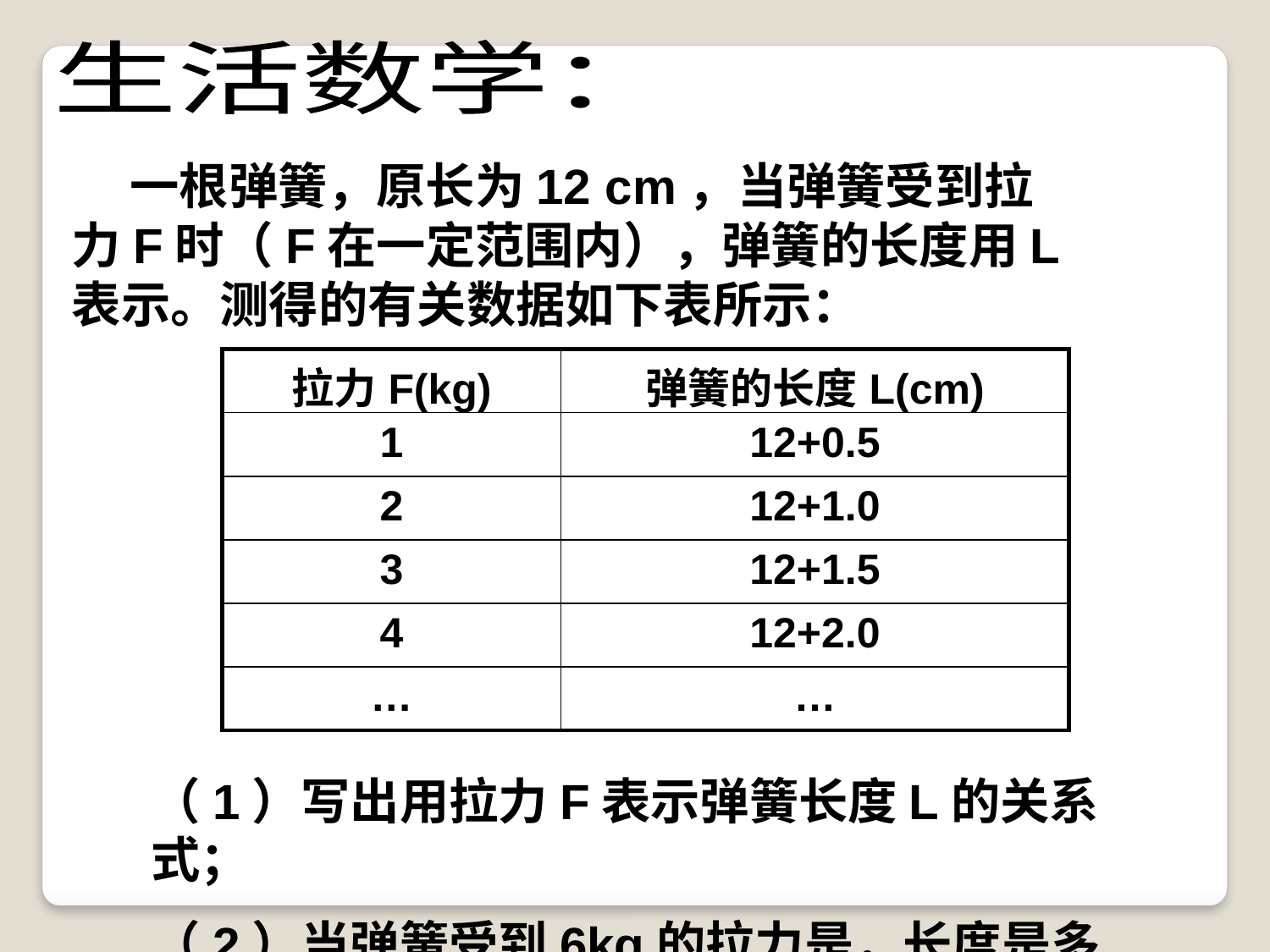

生活数学：
       一根弹簧，原长为12 cm，当弹簧受到拉力F时（F在一定范围内），弹簧的长度用L表示。测得的有关数据如下表所示：
| 拉力F(kg) | 弹簧的长度L(cm) |
| --- | --- |
| 1 | 12+0.5 |
| 2 | 12+1.0 |
| 3 | 12+1.5 |
| 4 | 12+2.0 |
| … | … |
（1）写出用拉力F表示弹簧长度L的关系式；
（2）当弹簧受到6kg的拉力是，长度是多少？